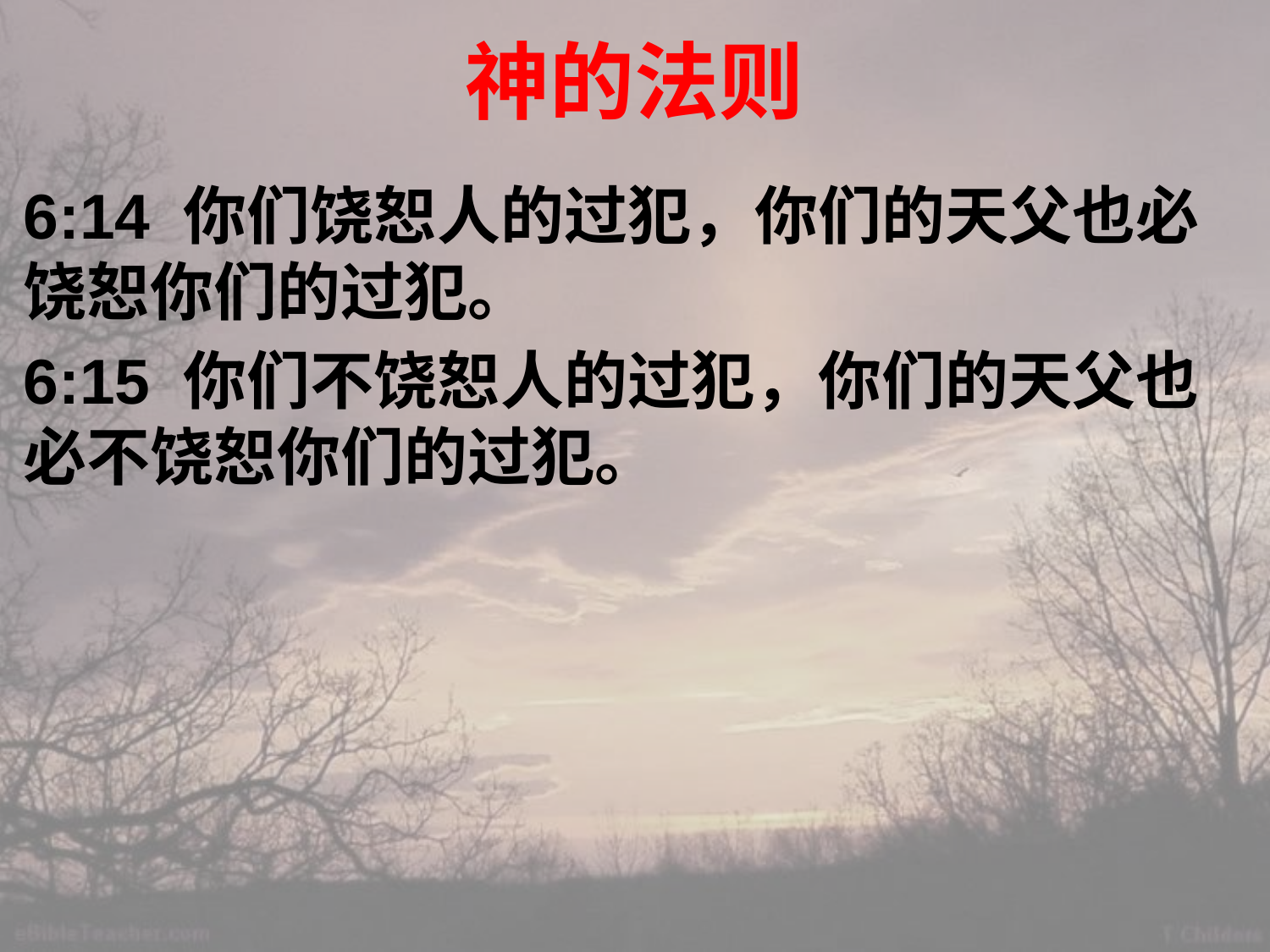

# 神的法则
6:14 你们饶恕人的过犯，你们的天父也必饶恕你们的过犯。
6:15 你们不饶恕人的过犯，你们的天父也必不饶恕你们的过犯。